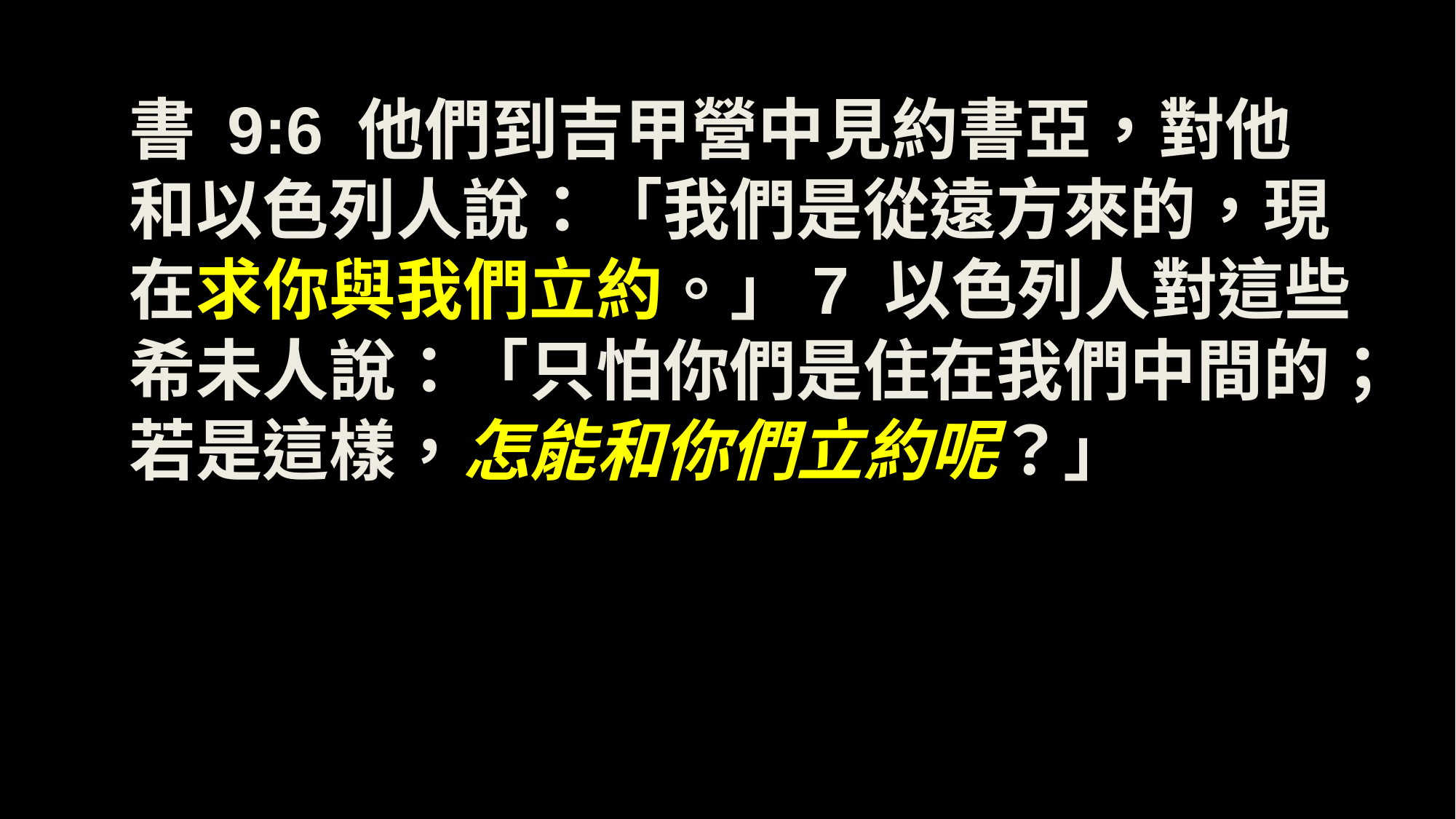

書 9:6 他們到吉甲營中見約書亞，對他和以色列人說：「我們是從遠方來的，現在求你與我們立約。」7 以色列人對這些希未人說：「只怕你們是住在我們中間的；若是這樣，怎能和你們立約呢？」